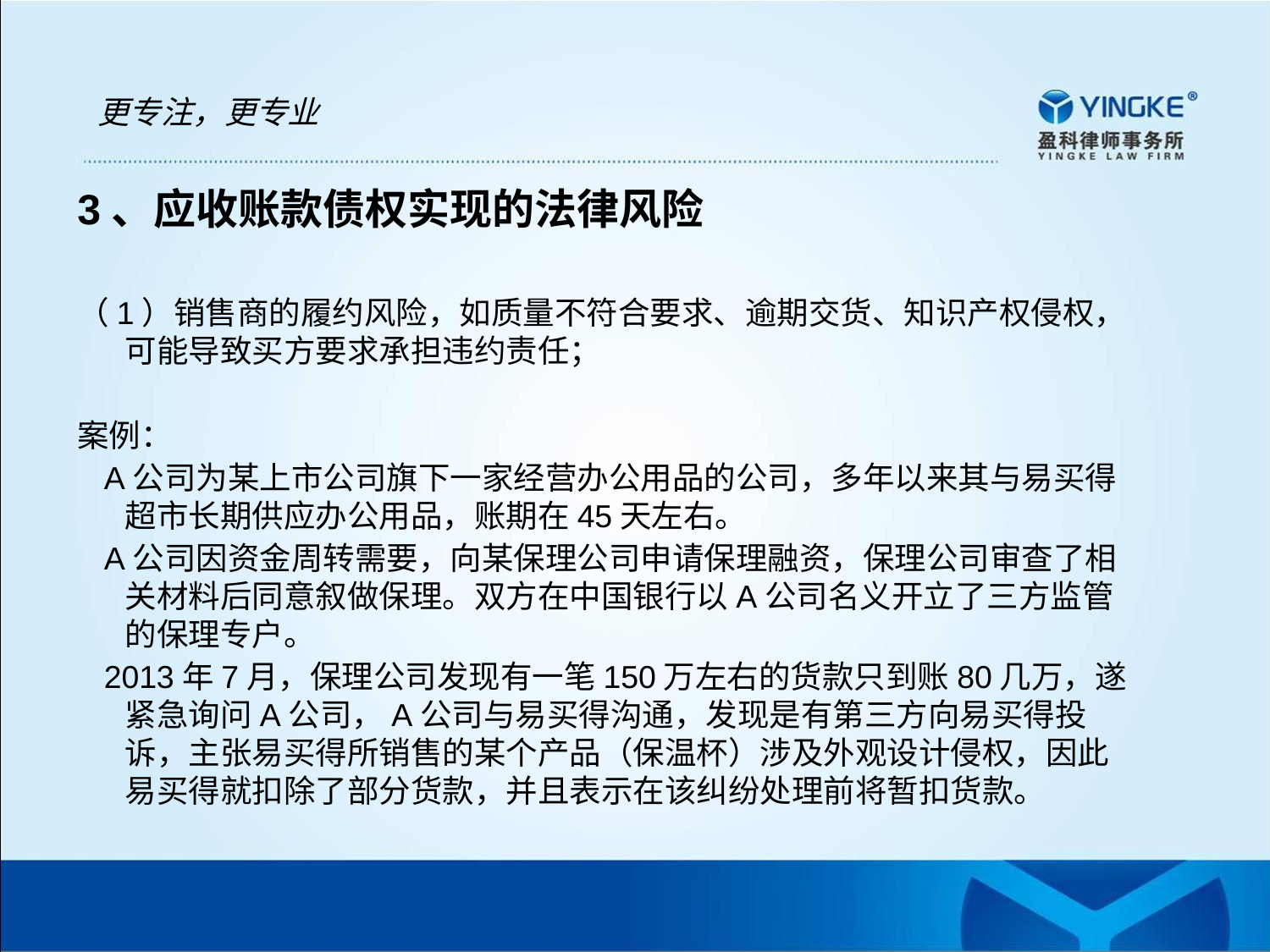

更专注，更专业
3、应收账款债权实现的法律风险

（1）销售商的履约风险，如质量不符合要求、逾期交货、知识产权侵权，可能导致买方要求承担违约责任；

案例：
   A公司为某上市公司旗下一家经营办公用品的公司，多年以来其与易买得超市长期供应办公用品，账期在45天左右。
   A公司因资金周转需要，向某保理公司申请保理融资，保理公司审查了相关材料后同意叙做保理。双方在中国银行以A公司名义开立了三方监管的保理专户。
   2013年7月，保理公司发现有一笔150万左右的货款只到账80几万，遂紧急询问A公司，A公司与易买得沟通，发现是有第三方向易买得投诉，主张易买得所销售的某个产品（保温杯）涉及外观设计侵权，因此易买得就扣除了部分货款，并且表示在该纠纷处理前将暂扣货款。